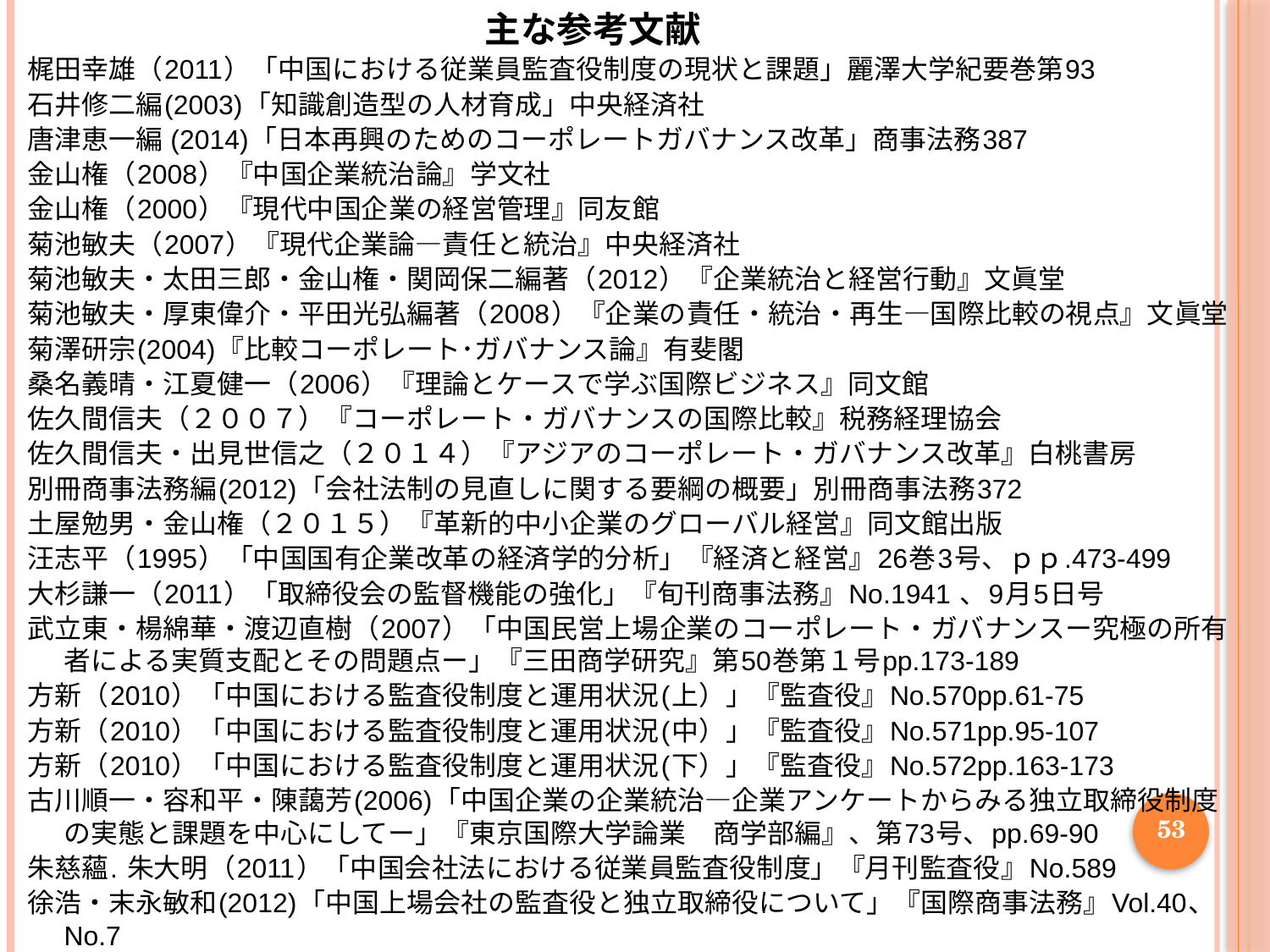

# 主な参考文献
梶田幸雄（2011）「中国における従業員監査役制度の現状と課題」麗澤大学紀要巻第93
石井修二編(2003)「知識創造型の人材育成」中央経済社
唐津恵一編 (2014)「日本再興のためのコーポレートガバナンス改革」商事法務387
金山権（2008）『中国企業統治論』学文社
金山権（2000）『現代中国企業の経営管理』同友館
菊池敏夫（2007）『現代企業論―責任と統治』中央経済社
菊池敏夫・太田三郎・金山権・関岡保二編著（2012）『企業統治と経営行動』文眞堂
菊池敏夫・厚東偉介・平田光弘編著（2008）『企業の責任・統治・再生―国際比較の視点』文眞堂
菊澤研宗(2004)『比較コーポレート･ガバナンス論』有斐閣
桑名義晴・江夏健一（2006）『理論とケースで学ぶ国際ビジネス』同文館
佐久間信夫（２００７）『コーポレート・ガバナンスの国際比較』税務経理協会
佐久間信夫・出見世信之（２０１４）『アジアのコーポレート・ガバナンス改革』白桃書房
別冊商事法務編(2012)「会社法制の見直しに関する要綱の概要」別冊商事法務372
土屋勉男・金山権（２０１５）『革新的中小企業のグローバル経営』同文館出版
汪志平（1995）「中国国有企業改革の経済学的分析」『経済と経営』26巻3号、ｐｐ.473-499
大杉謙一（2011）「取締役会の監督機能の強化」『旬刊商事法務』No.1941 、9月5日号
武立東・楊綿華・渡辺直樹（2007）「中国民営上場企業のコーポレート・ガバナンスー究極の所有者による実質支配とその問題点ー」『三田商学研究』第50巻第１号pp.173-189
方新（2010）「中国における監査役制度と運用状況(上）」『監査役』No.570pp.61-75
方新（2010）「中国における監査役制度と運用状況(中）」『監査役』No.571pp.95-107
方新（2010）「中国における監査役制度と運用状況(下）」『監査役』No.572pp.163-173
古川順一・容和平・陳藹芳(2006)「中国企業の企業統治―企業アンケートからみる独立取締役制度の実態と課題を中心にしてー」『東京国際大学論業　商学部編』、第73号、pp.69-90
朱慈蘊. 朱大明（2011）「中国会社法における従業員監査役制度」『月刊監査役』No.589
徐浩・末永敏和(2012)「中国上場会社の監査役と独立取締役について」『国際商事法務』Vol.40、 No.7

53